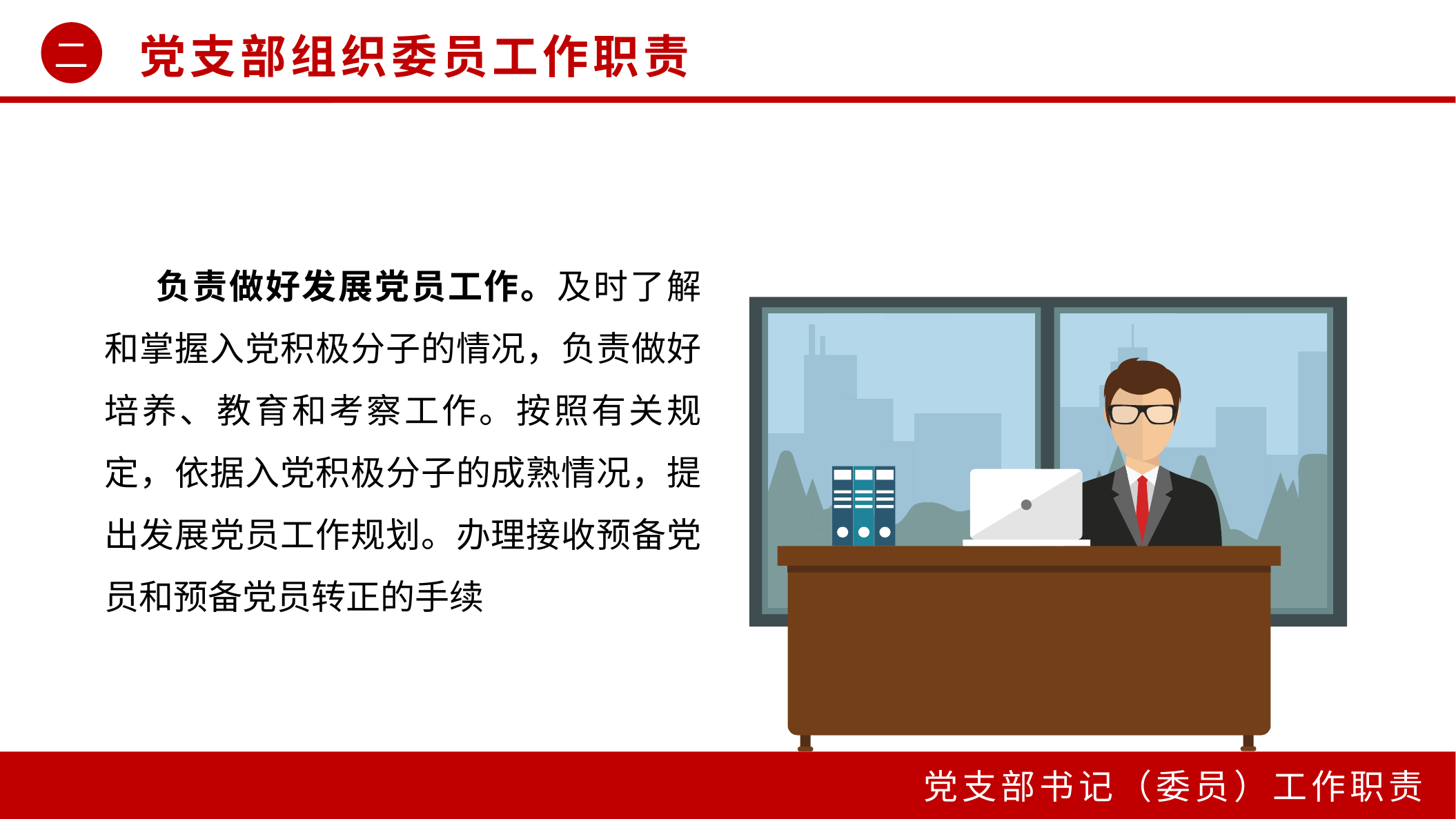

二
党支部组织委员工作职责
负责做好发展党员工作。及时了解和掌握入党积极分子的情况，负责做好培养、教育和考察工作。按照有关规定，依据入党积极分子的成熟情况，提出发展党员工作规划。办理接收预备党员和预备党员转正的手续

党支部书记（委员）工作职责